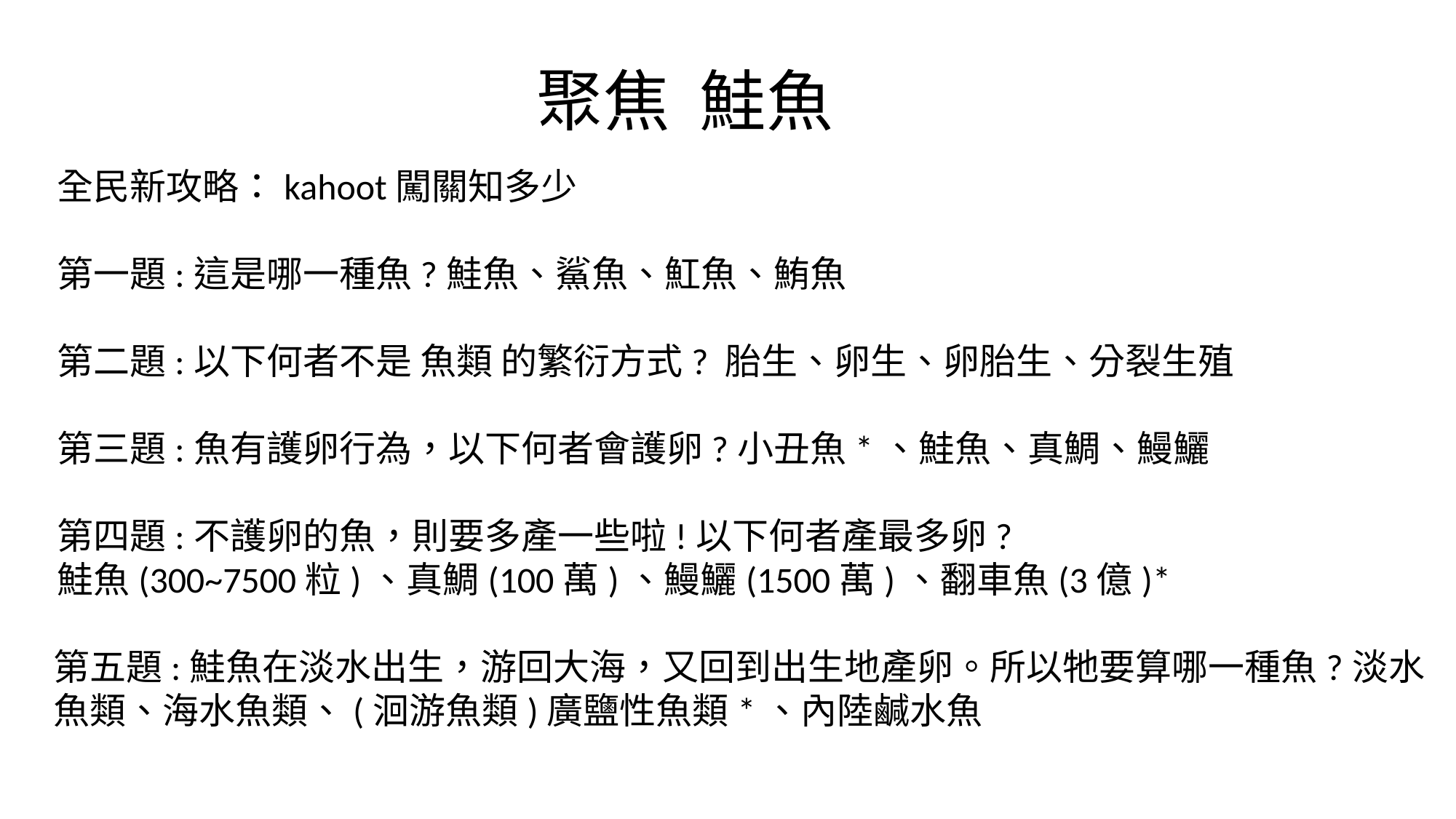

聚焦  鮭魚
全民新攻略：kahoot闖關知多少

第一題:這是哪一種魚?鮭魚、鯊魚、魟魚、鮪魚

第二題:以下何者不是 魚類 的繁衍方式? 胎生、卵生、卵胎生、分裂生殖

第三題:魚有護卵行為，以下何者會護卵?小丑魚*、鮭魚、真鯛、鰻鱺

第四題:不護卵的魚，則要多產一些啦!以下何者產最多卵?
鮭魚(300~7500粒)、真鯛(100萬)、鰻鱺(1500萬)、翻車魚(3億)*

第五題:鮭魚在淡水出生，游回大海，又回到出生地產卵。所以牠要算哪一種魚?淡水魚類、海水魚類、(洄游魚類)廣鹽性魚類*、內陸鹹水魚